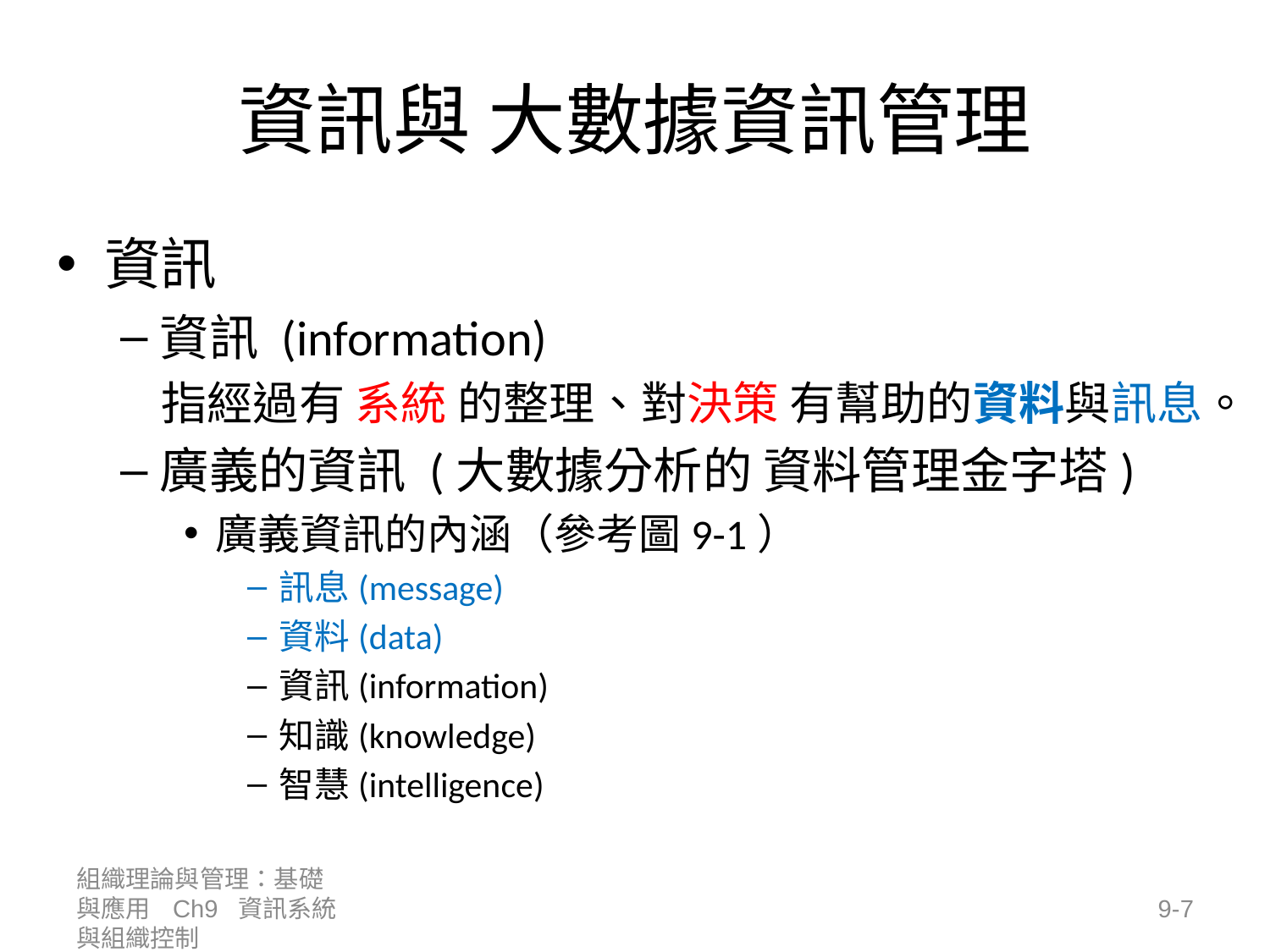

# 資訊與 大數據資訊管理
資訊
資訊 (information)
         指經過有 系統 的整理、對決策 有幫助的資料與訊息。
廣義的資訊 (大數據分析的 資料管理金字塔)
廣義資訊的內涵（參考圖9-1）
訊息(message)
資料(data)
資訊(information)
知識(knowledge)
智慧(intelligence)
組織理論與管理：基礎與應用   Ch9  資訊系統與組織控制
9-7